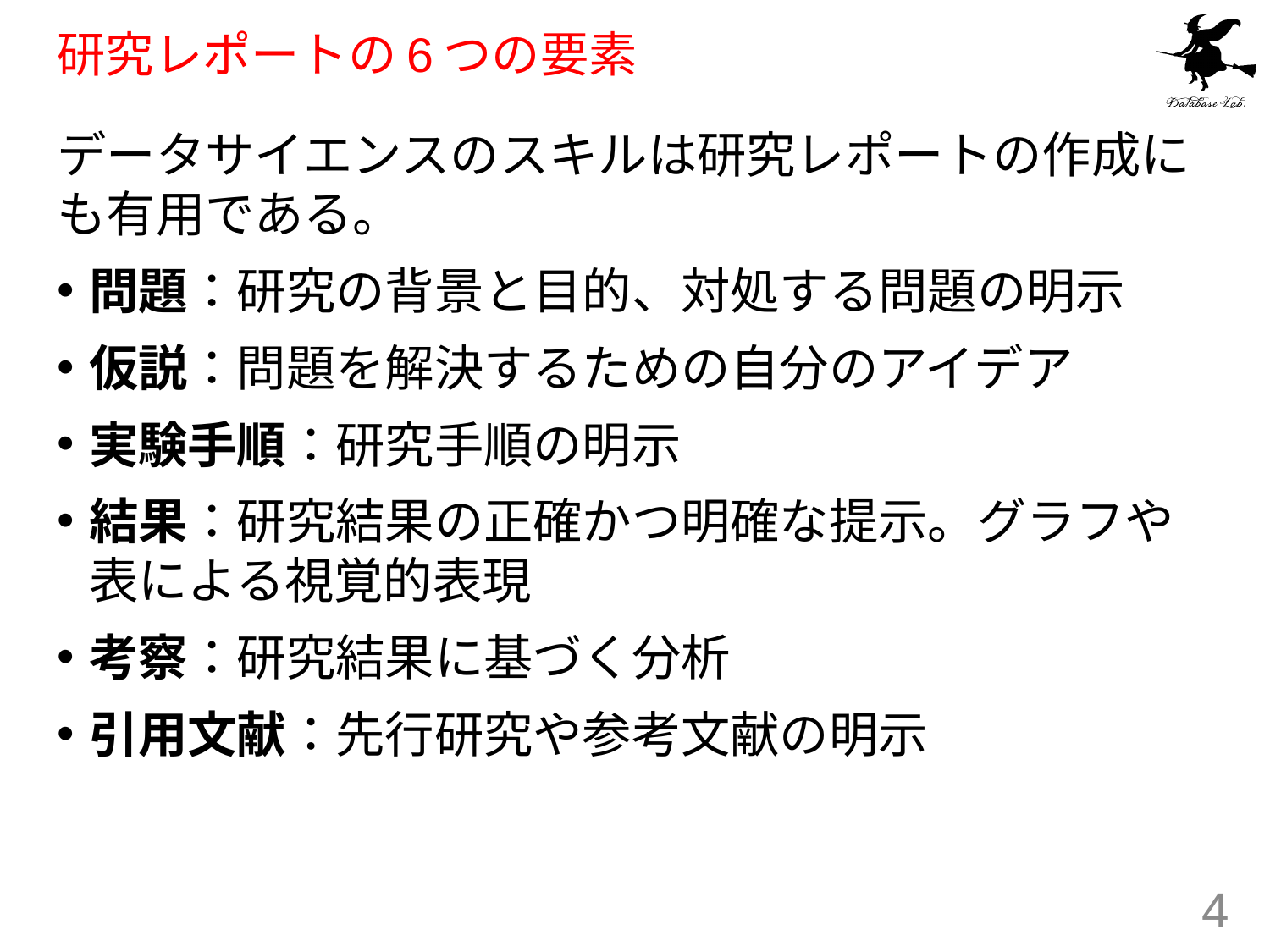

# 研究レポートの6つの要素
データサイエンスのスキルは研究レポートの作成にも有用である。
問題：研究の背景と目的、対処する問題の明示
仮説：問題を解決するための自分のアイデア
実験手順：研究手順の明示
結果：研究結果の正確かつ明確な提示。グラフや表による視覚的表現
考察：研究結果に基づく分析
引用文献：先行研究や参考文献の明示
4